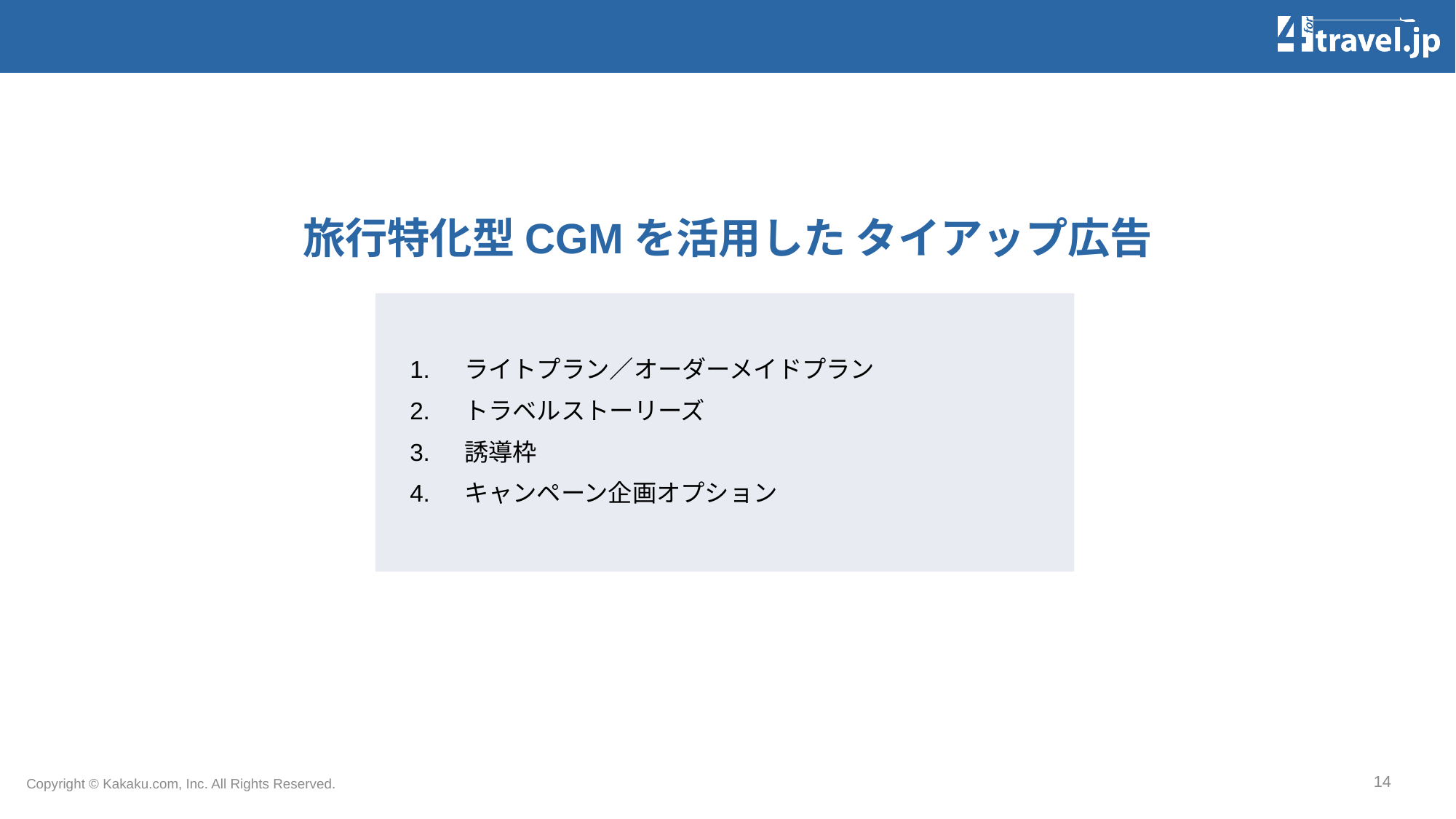

# 旅行特化型CGMを活用した タイアップ広告
ライトプラン／オーダーメイドプラン
トラベルストーリーズ
誘導枠
キャンペーン企画オプション
14
Copyright © Kakaku.com, Inc. All Rights Reserved.